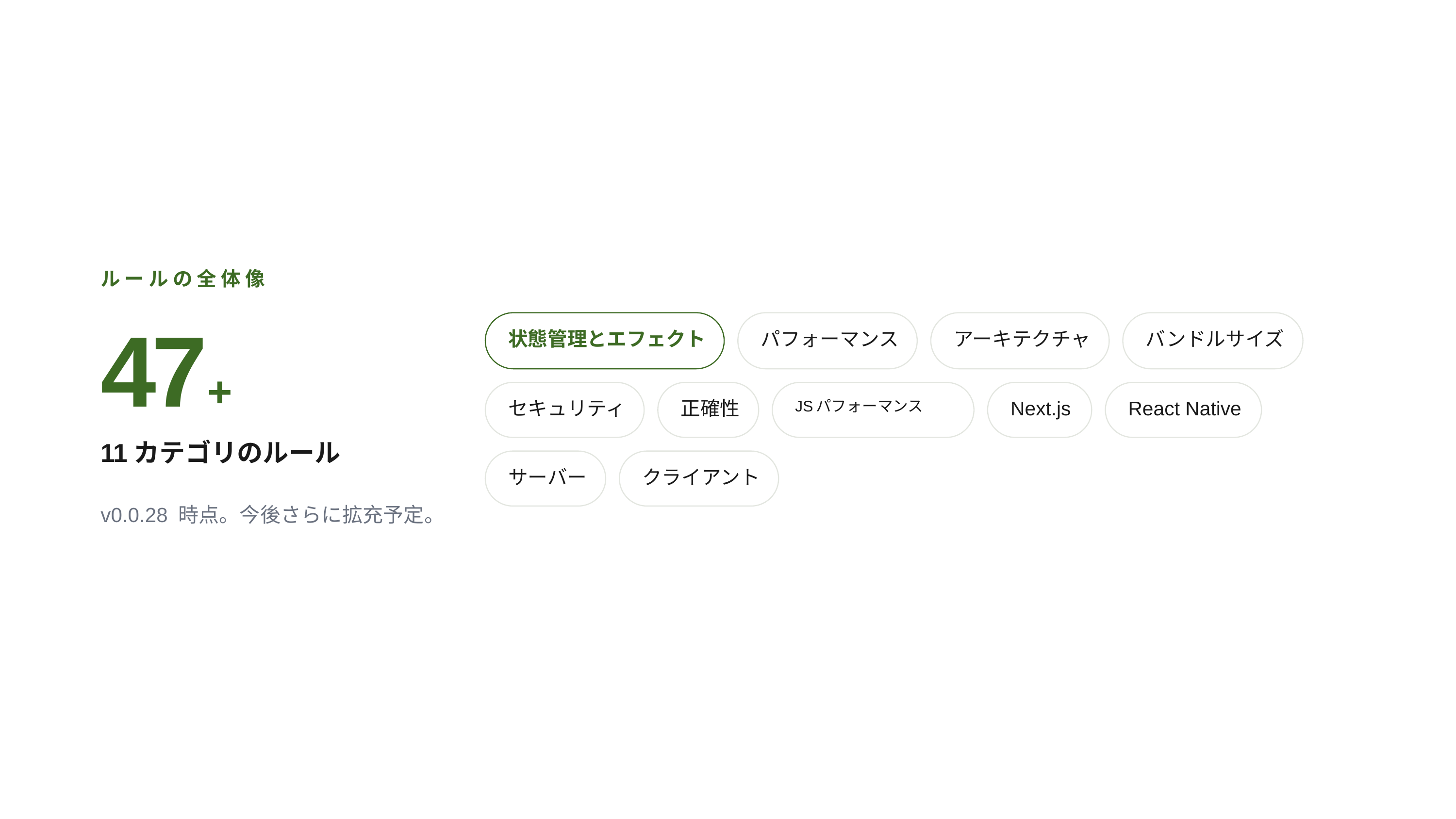

ルールの全体像

47+
状態管理とエフェクト
パフォーマンス
アーキテクチャ
バンドルサイズ

セキュリティ
正確性
JSパフォーマンス
Next.js
React Native
11カテゴリのルール

サーバー
クライアント
v0.0.28 時点。今後さらに拡充予定。